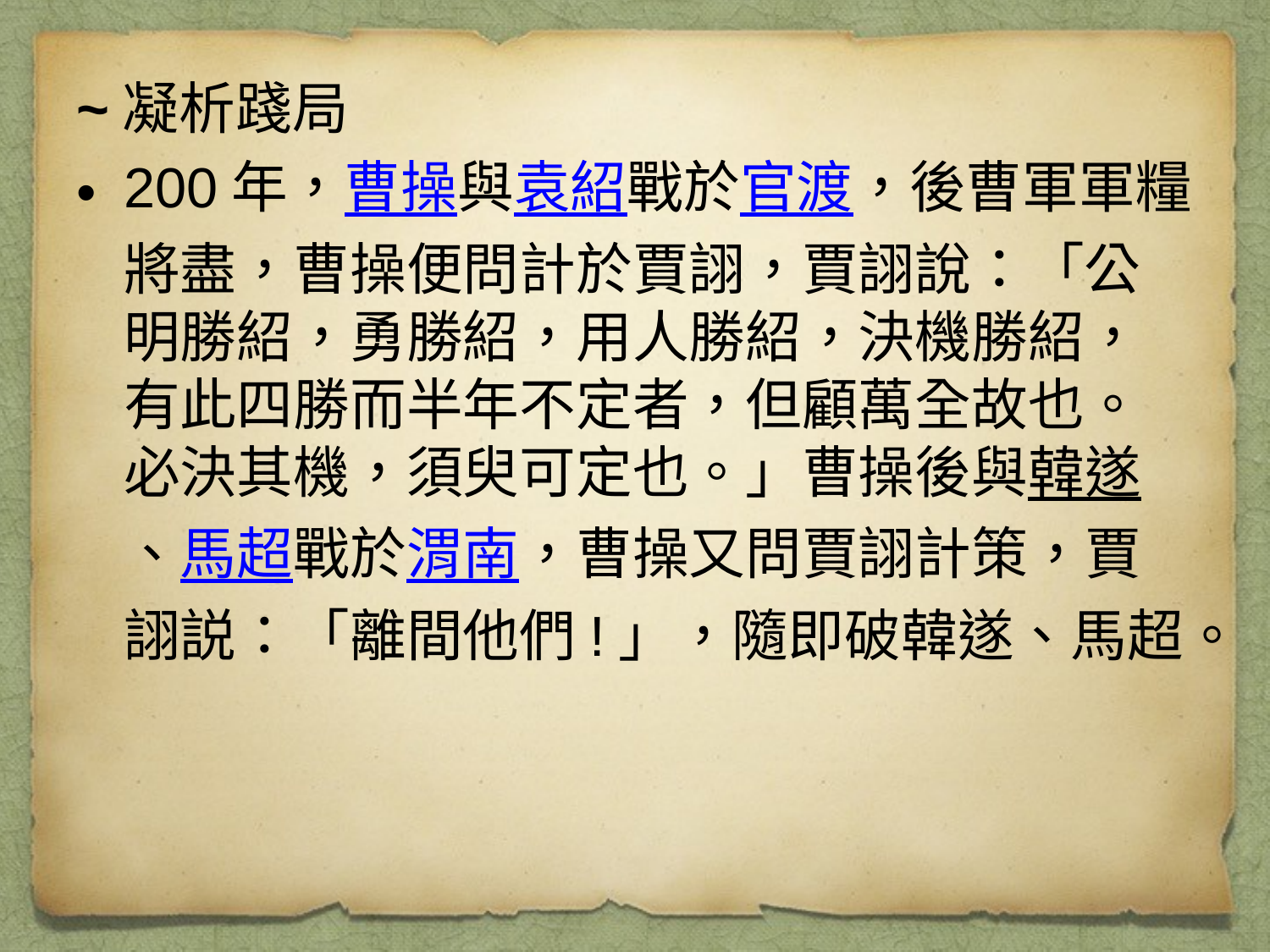

#
~凝析踐局
200年，曹操與袁紹戰於官渡，後曹軍軍糧將盡，曹操便問計於賈詡，賈詡說：「公明勝紹，勇勝紹，用人勝紹，決機勝紹，有此四勝而半年不定者，但顧萬全故也。必決其機，須臾可定也。」曹操後與韓遂、馬超戰於渭南，曹操又問賈詡計策，賈詡説：「離間他們!」，隨即破韓遂、馬超。